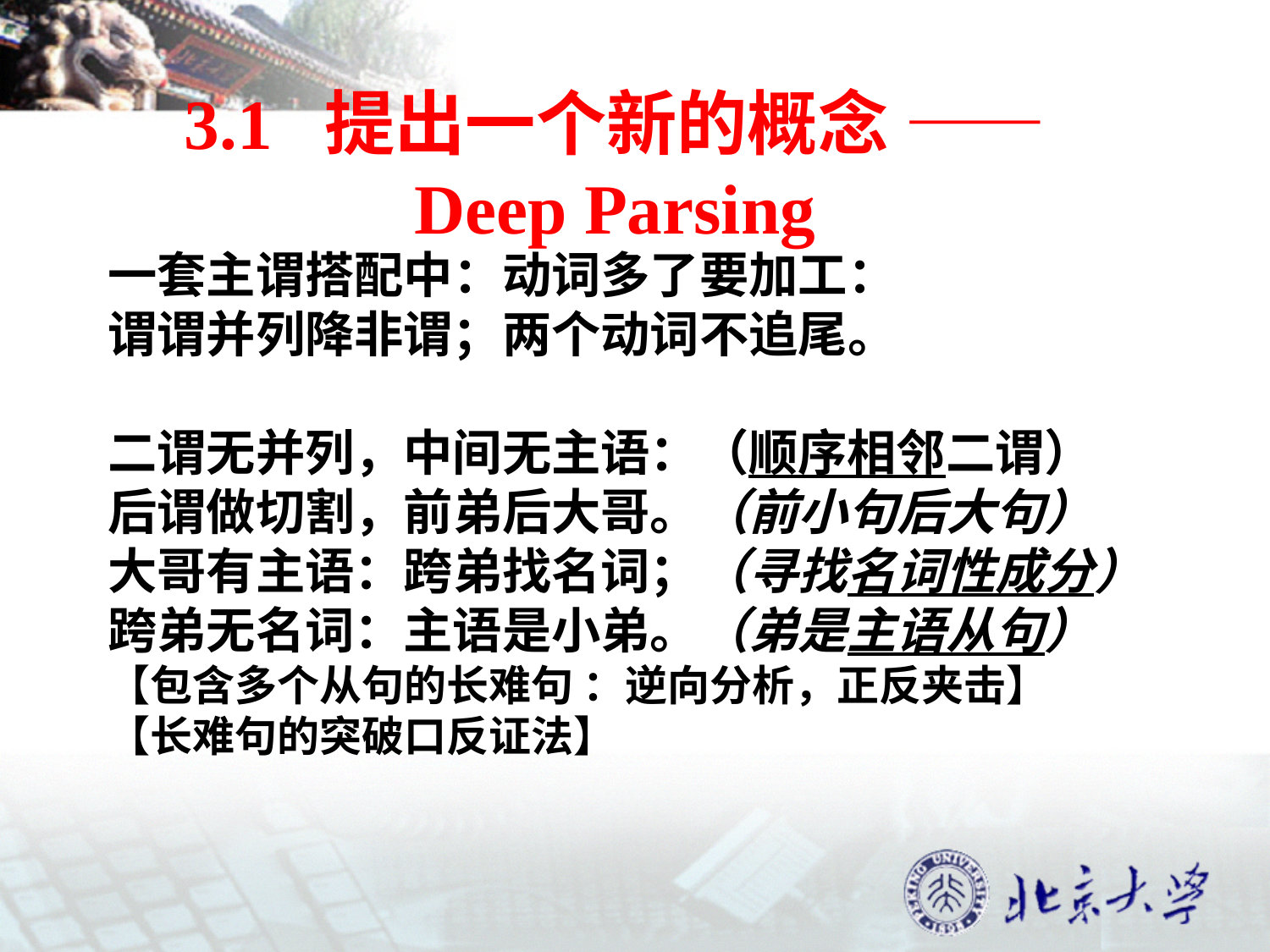

3.1  提出一个新的概念 —— Deep Parsing
一套主谓搭配中：动词多了要加工：
谓谓并列降非谓；两个动词不追尾。

二谓无并列，中间无主语：（顺序相邻二谓）
后谓做切割，前弟后大哥。（前小句后大句）
大哥有主语：跨弟找名词；（寻找名词性成分）
跨弟无名词：主语是小弟。（弟是主语从句）
【包含多个从句的长难句 ：逆向分析，正反夹击】
【长难句的突破口反证法】